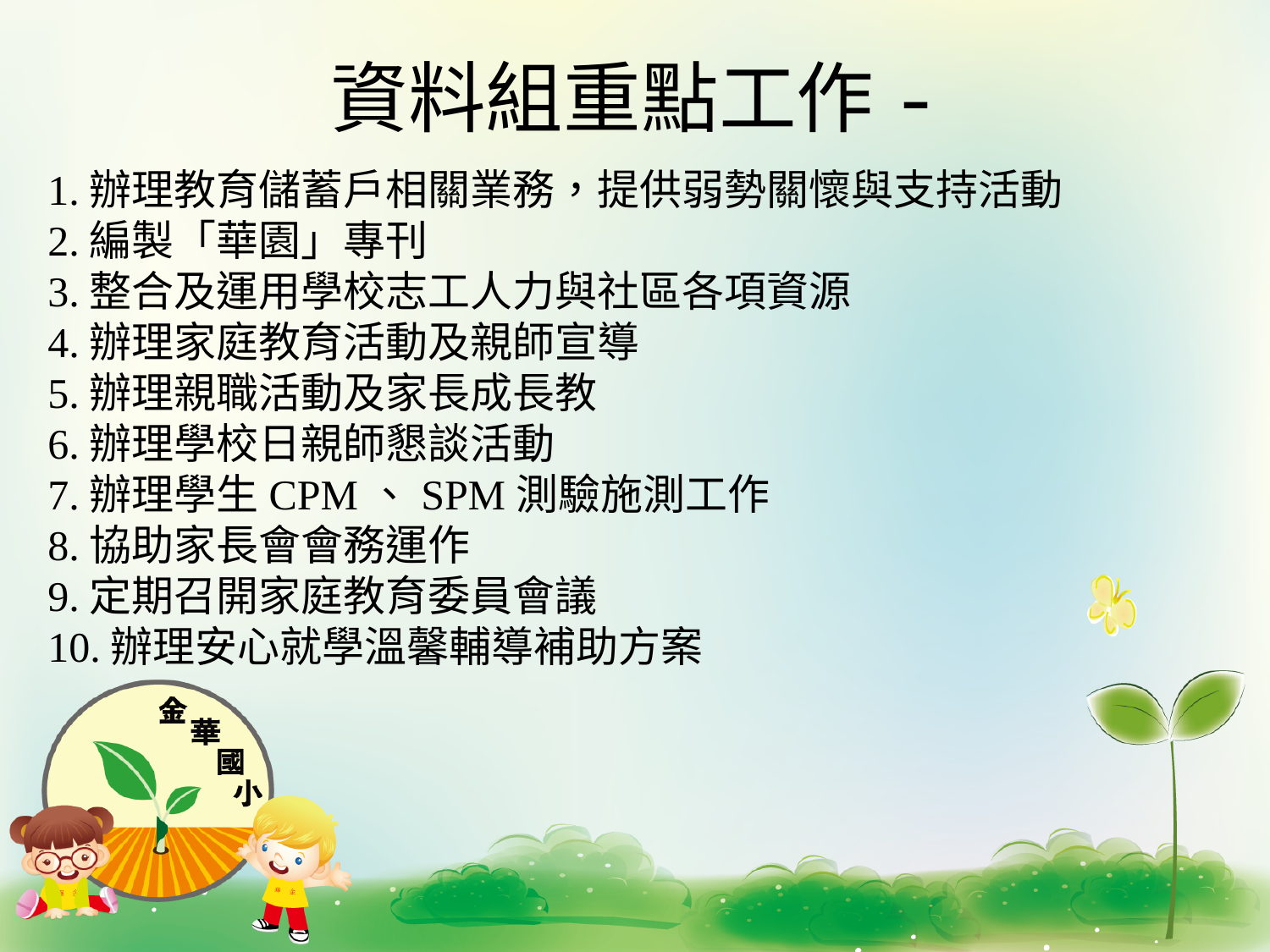

# 資料組重點工作-
1.辦理教育儲蓄戶相關業務，提供弱勢關懷與支持活動
2.編製「華園」專刊
3.整合及運用學校志工人力與社區各項資源
4.辦理家庭教育活動及親師宣導
5.辦理親職活動及家長成長教
6.辦理學校日親師懇談活動
7.辦理學生CPM、SPM測驗施測工作
8.協助家長會會務運作
9.定期召開家庭教育委員會議
10.辦理安心就學溫馨輔導補助方案